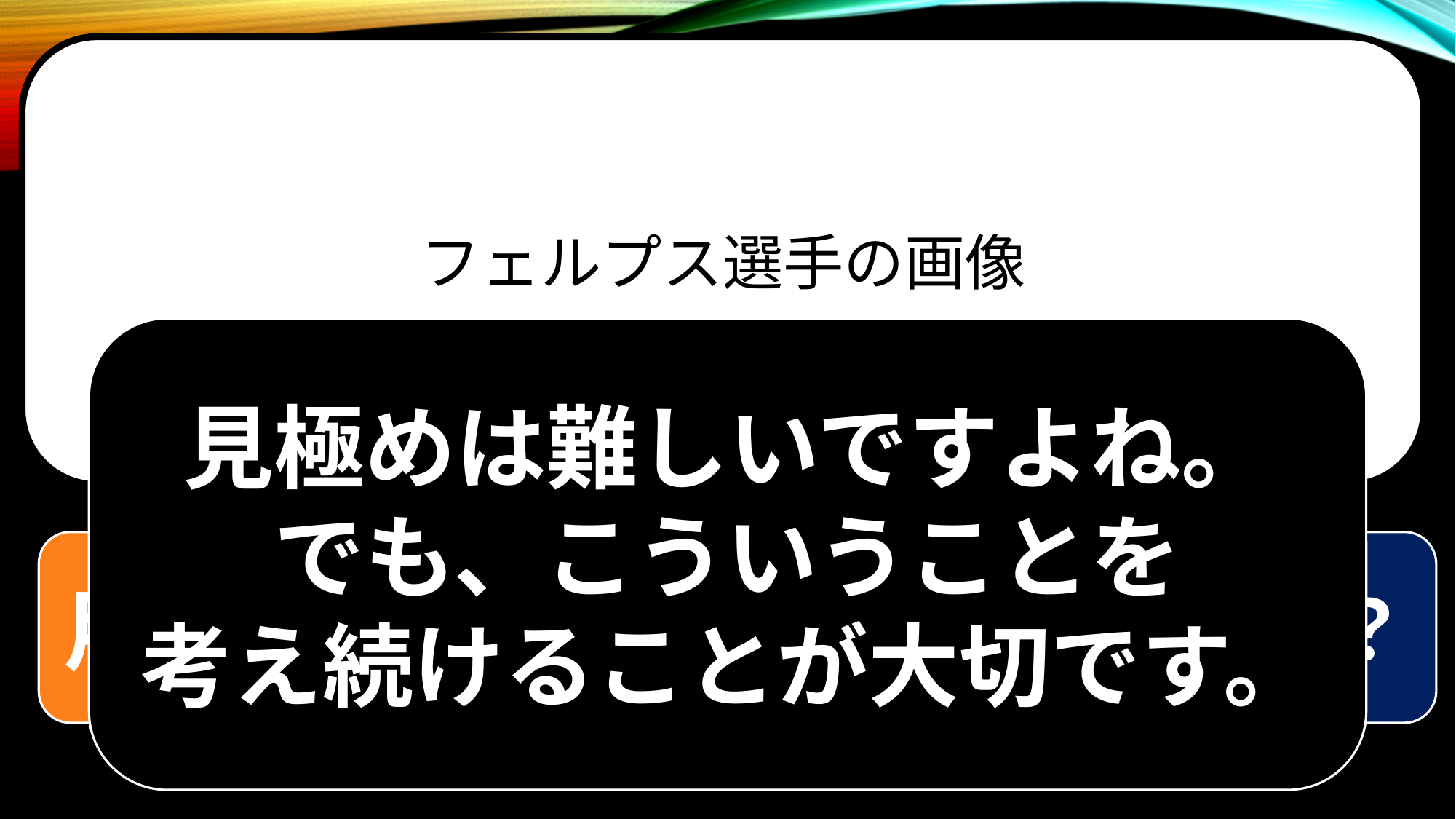

フェルプス選手の画像

見極めは難しいですよね。
でも、こういうことを
考え続けることが大切です。
用具の進化？
アスリートの進化？